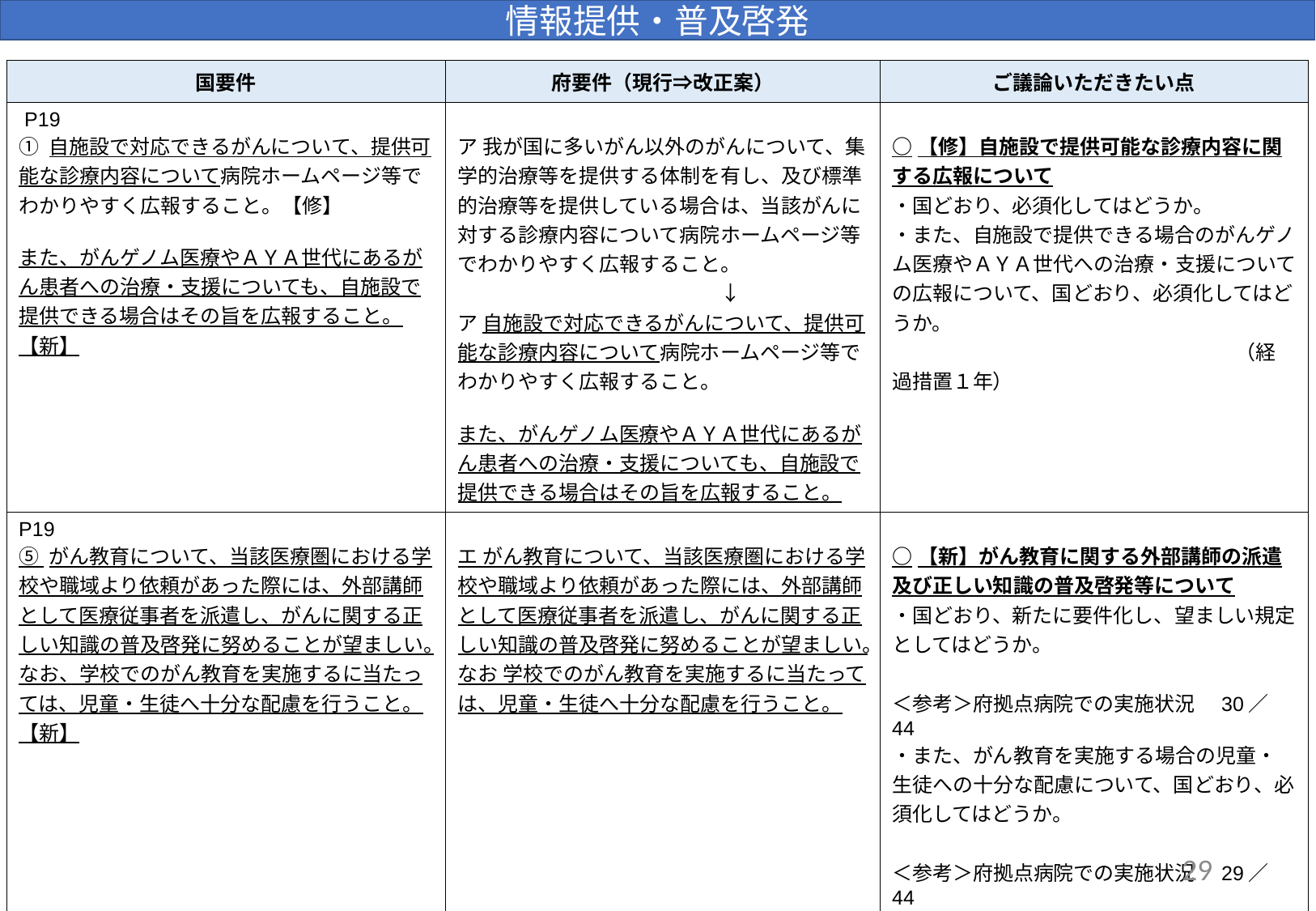

情報提供・普及啓発
| 国要件 | 府要件（現行⇒改正案） | ご議論いただきたい点 |
| --- | --- | --- |
| P19 ① 自施設で対応できるがんについて、提供可能な診療内容について病院ホームページ等でわかりやすく広報すること。【修】   また、がんゲノム医療やＡＹＡ世代にあるがん患者への治療・支援についても、自施設で提供できる場合はその旨を広報すること。【新】 | ア 我が国に多いがん以外のがんについて、集学的治療等を提供する体制を有し、及び標準的治療等を提供している場合は、当該がんに対する診療内容について病院ホームページ等でわかりやすく広報すること。 　　　　　　　　　　　　　↓ ア 自施設で対応できるがんについて、提供可能な診療内容について病院ホームページ等でわかりやすく広報すること。   また、がんゲノム医療やＡＹＡ世代にあるがん患者への治療・支援についても、自施設で提供できる場合はその旨を広報すること。 | ○【修】自施設で提供可能な診療内容に関する広報について ・国どおり、必須化してはどうか。 ・また、自施設で提供できる場合のがんゲノム医療やＡＹＡ世代への治療・支援についての広報について、国どおり、必須化してはどうか。 　　　　　　　　　　　　　　　　　（経過措置１年） |
| P19 ⑤ がん教育について、当該医療圏における学校や職域より依頼があった際には、外部講師として医療従事者を派遣し、がんに関する正しい知識の普及啓発に努めることが望ましい。 なお、学校でのがん教育を実施するに当たっては、児童・生徒へ十分な配慮を行うこと。 【新】 | エ がん教育について、当該医療圏における学校や職域より依頼があった際には、外部講師として医療従事者を派遣し、がんに関する正しい知識の普及啓発に努めることが望ましい。 なお 学校でのがん教育を実施するに当たっては、児童・生徒へ十分な配慮を行うこと。 | ○【新】がん教育に関する外部講師の派遣及び正しい知識の普及啓発等について ・国どおり、新たに要件化し、望ましい規定としてはどうか。　　　　　　　　　　　　　 ＜参考＞府拠点病院での実施状況　30／44 ・また、がん教育を実施する場合の児童・生徒への十分な配慮について、国どおり、必須化してはどうか。 　　　　　　　　　　　　　　　　　 ＜参考＞府拠点病院での実施状況　29／44 |
29